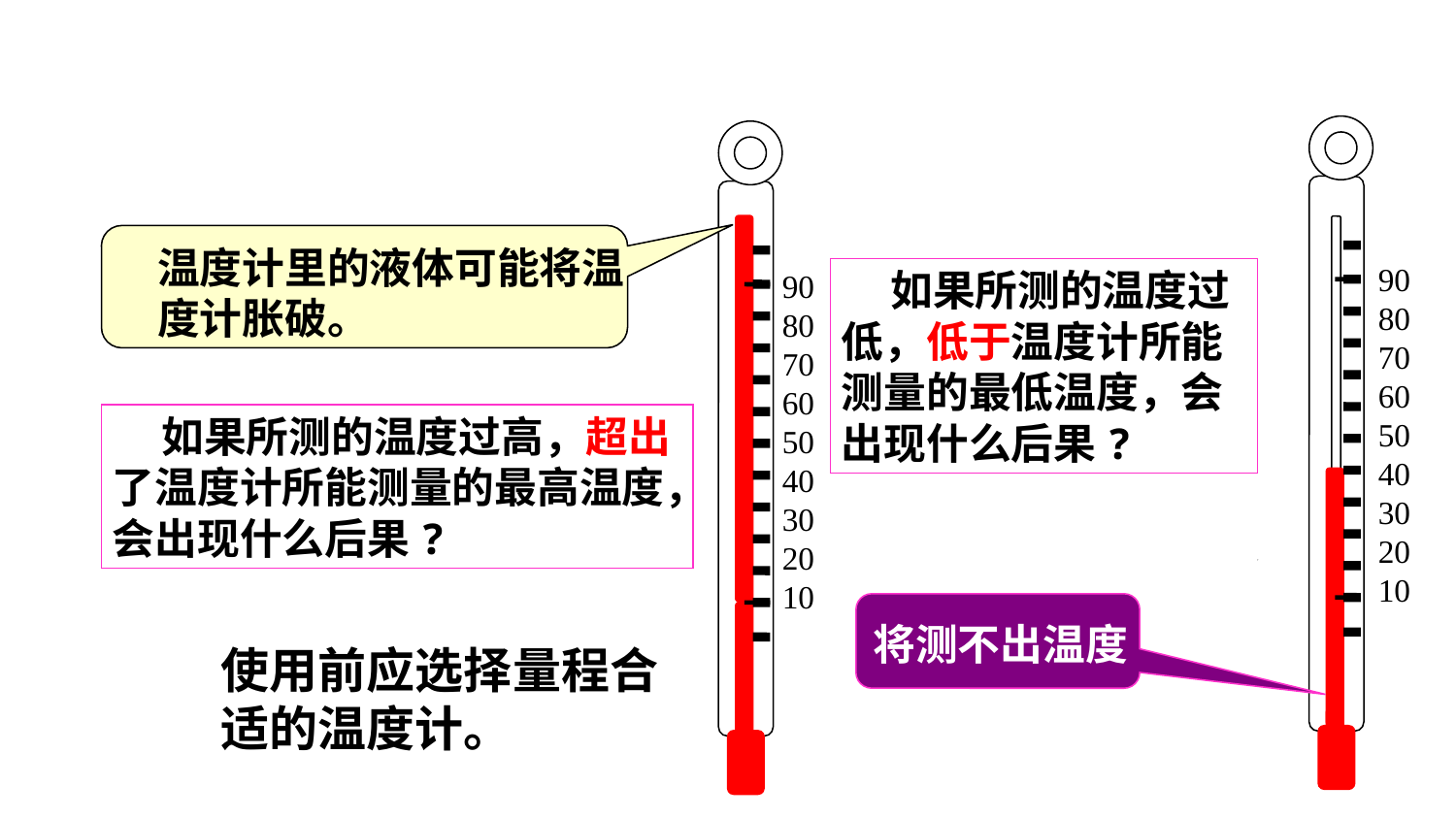

温度计里的液体可能将温度计胀破。

90
80
70
60
50
40
30
20
10
    如果所测的温度过低，低于温度计所能测量的最低温度，会出现什么后果?
90
80
70
60
50
40
30
20
10

    如果所测的温度过高，超出了温度计所能测量的最高温度，会出现什么后果?

 将测不出温度

使用前应选择量程合适的温度计。